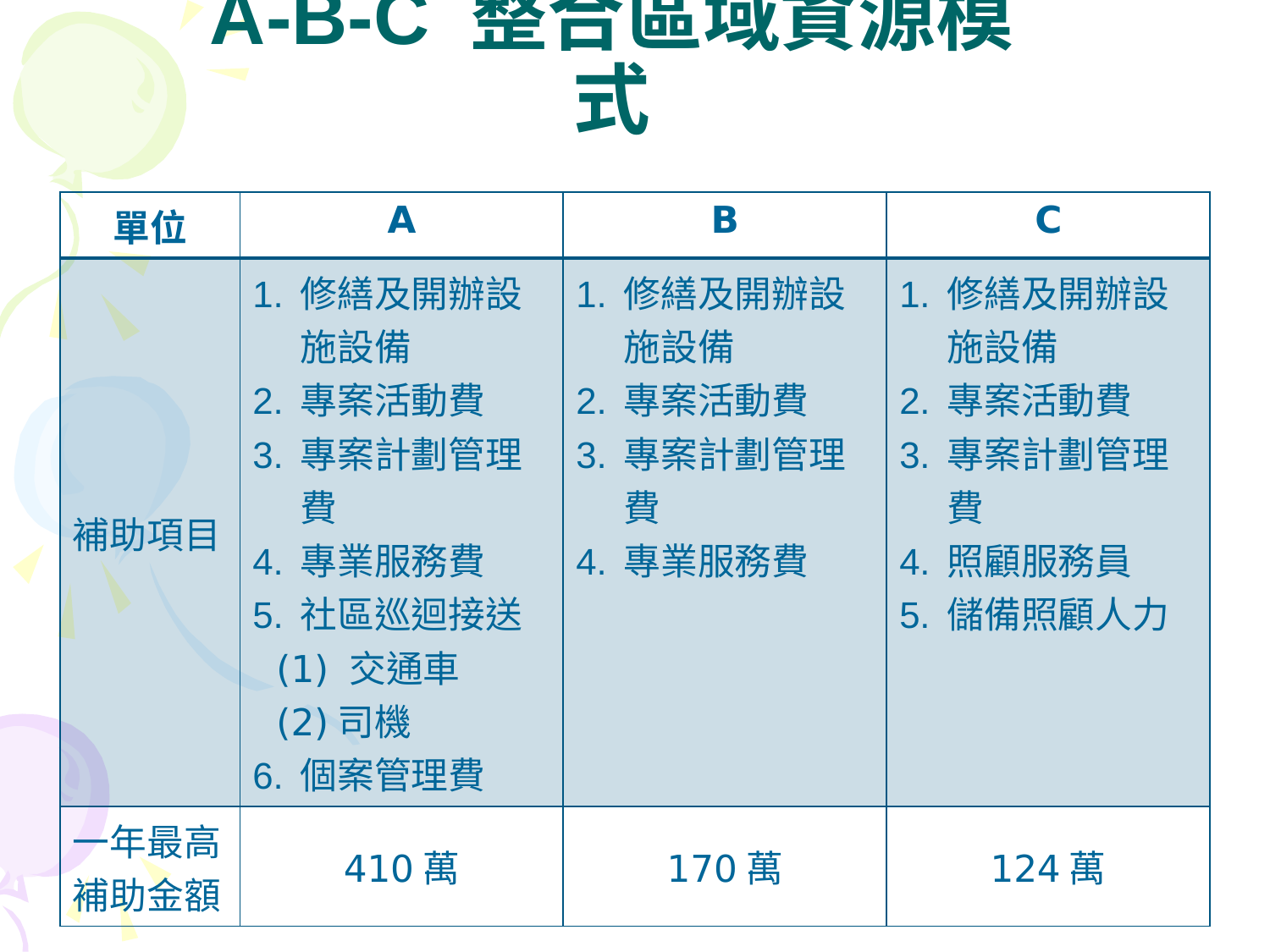

# A-B-C 整合區域資源模式
| 單位 | A | B | C |
| --- | --- | --- | --- |
| 補助項目 | 修繕及開辦設施設備 專案活動費 專案計劃管理費 專業服務費 社區巡迴接送 (1) 交通車 (2)司機 個案管理費 | 修繕及開辦設施設備 專案活動費 專案計劃管理費 專業服務費 | 修繕及開辦設施設備 專案活動費 專案計劃管理費 照顧服務員 儲備照顧人力 |
| 一年最高 補助金額 | 410萬 | 170萬 | 124萬 |